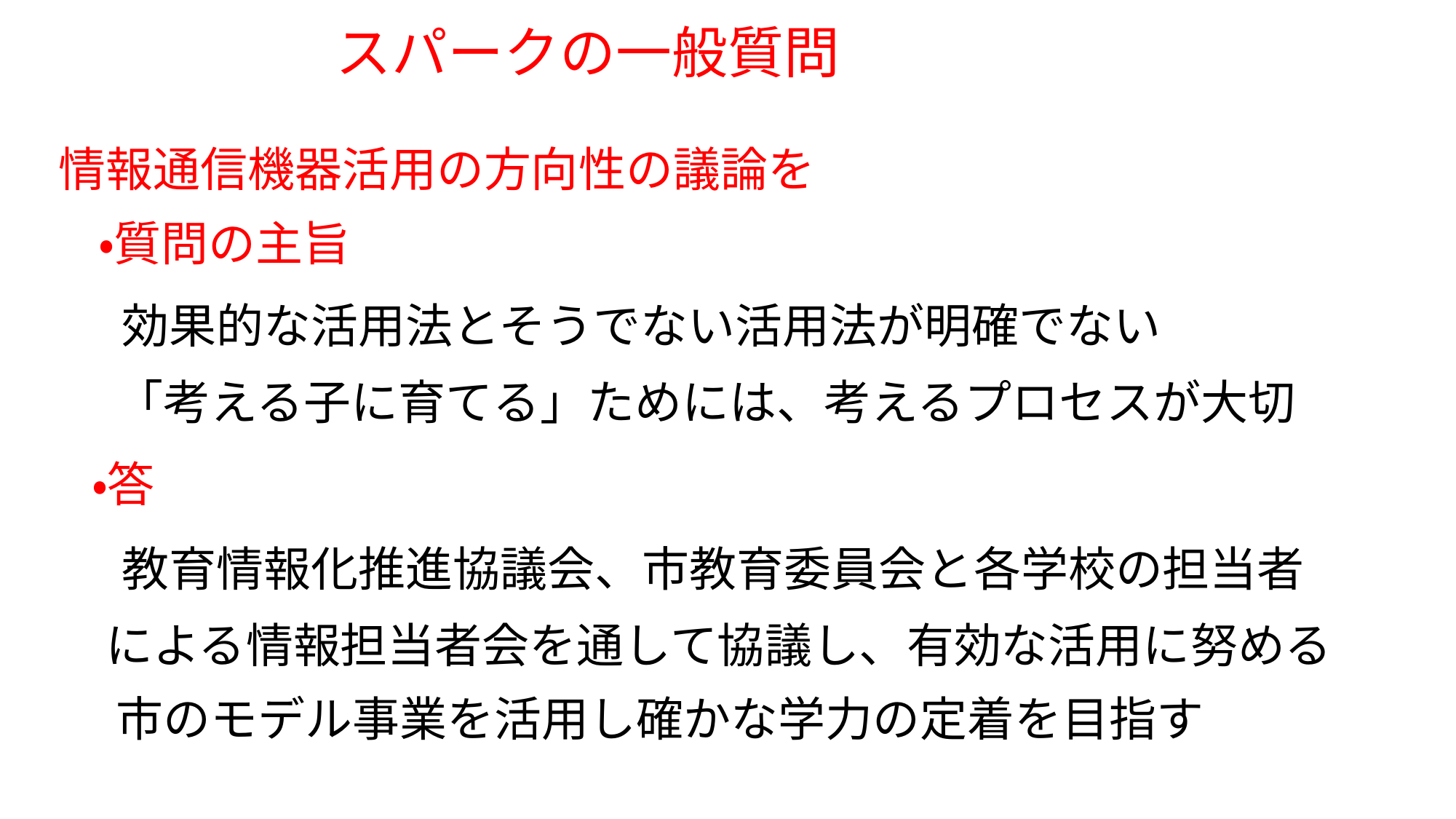

# スパークの一般質問
　情報通信機器活用の方向性の議論を
　　・質問の主旨
　　効果的な活用法とそうでない活用法が明確でない
　　 「考える子に育てる」ためには、考えるプロセスが大切
　  ・答
　　教育情報化推進協議会、市教育委員会と各学校の担当者
　　による情報担当者会を通して協議し、有効な活用に努める
　　 市のモデル事業を活用し確かな学力の定着を目指す